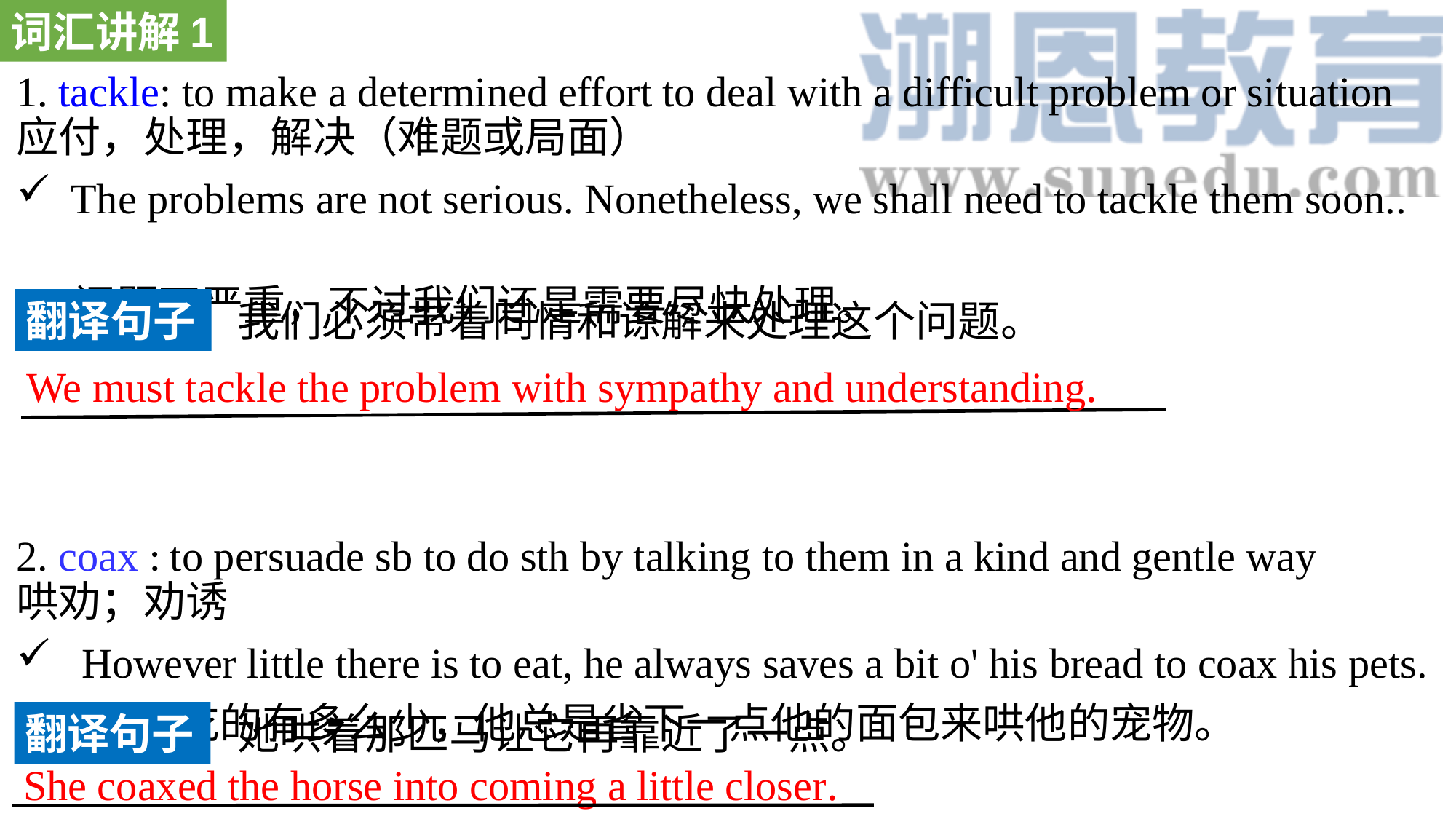

词汇讲解1
1. tackle: to make a determined effort to deal with a difficult problem or situation     应付，处理，解决（难题或局面）
The problems are not serious. Nonetheless, we shall need to tackle them soon..
     问题不严重，不过我们还是需要尽快处理。

2. coax : to persuade sb to do sth by talking to them in a kind and gentle way        哄劝；劝诱
 However little there is to eat, he always saves a bit o' his bread to coax his pets.
       不管吃的有多么少，他总是省下一点他的面包来哄他的宠物。
翻译句子
我们必须带着同情和谅解来处理这个问题。
We must tackle the problem with sympathy and understanding.
翻译句子
她哄着那匹马让它再靠近了一点。
She coaxed the horse into coming a little closer.